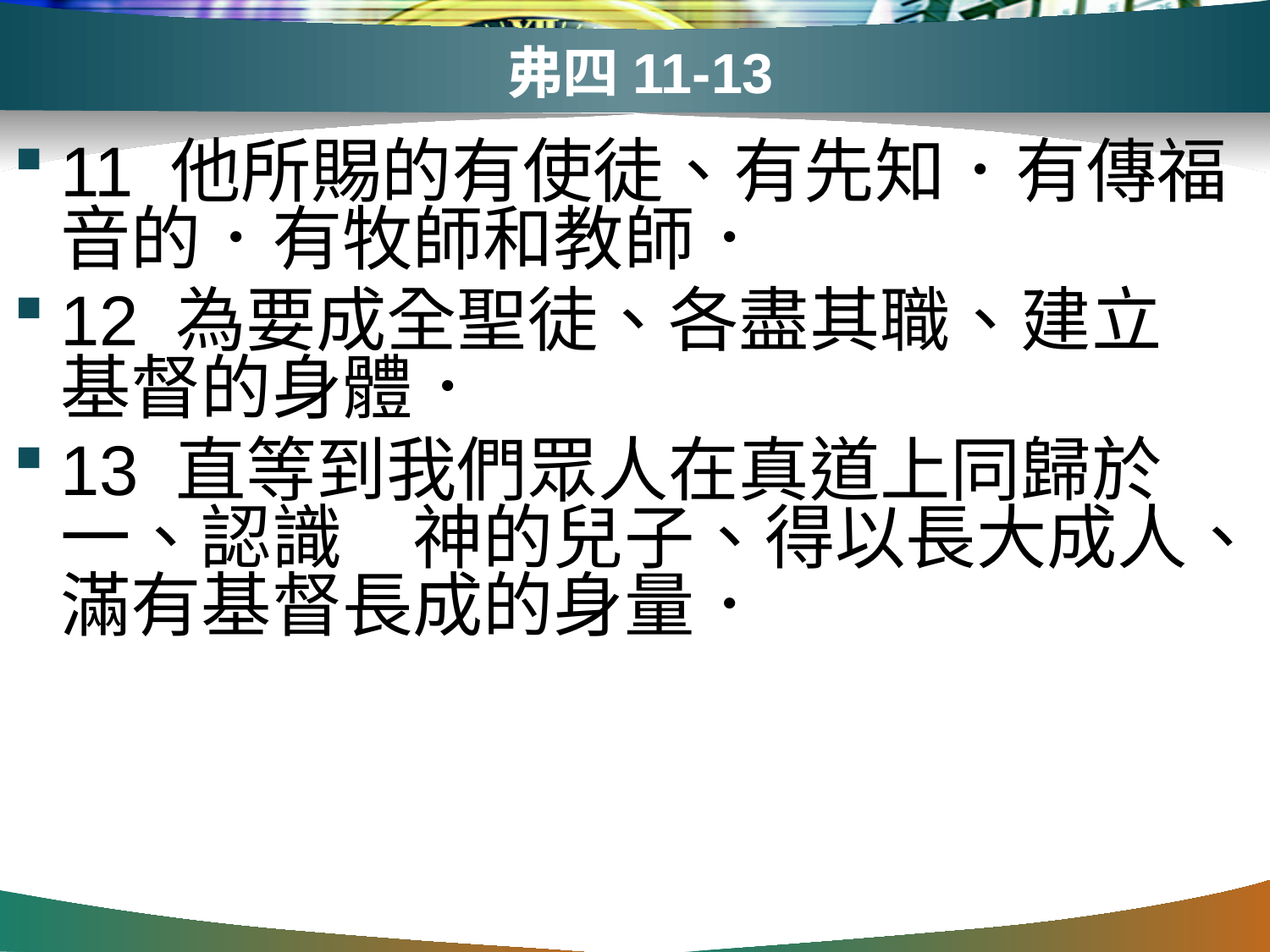

# 弗四11-13
11 他所賜的有使徒、有先知．有傳福音的．有牧師和教師．
12 為要成全聖徒、各盡其職、建立基督的身體．
13 直等到我們眾人在真道上同歸於一、認識　神的兒子、得以長大成人、滿有基督長成的身量．